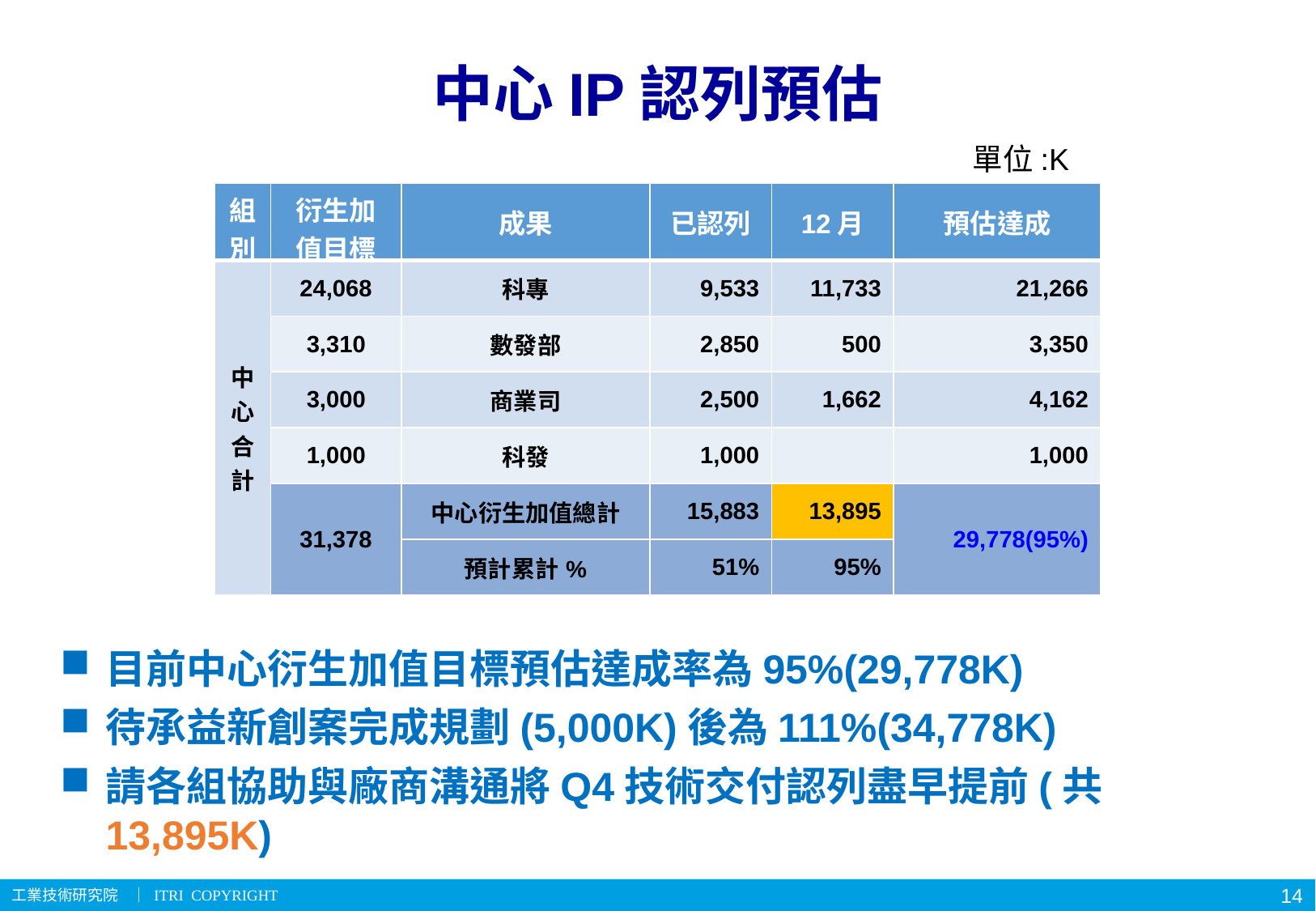

# 中心IP認列預估
單位:K
| 組別 | 衍生加值目標 | 成果 | 已認列 | 12月 | 預估達成 |
| --- | --- | --- | --- | --- | --- |
| 中心合計 | 24,068 | 科專 | 9,533 | 11,733 | 21,266 |
|  | 3,310 | 數發部 | 2,850 | 500 | 3,350 |
|  | 3,000 | 商業司 | 2,500 | 1,662 | 4,162 |
|  | 1,000 | 科發 | 1,000 |  | 1,000 |
|  | 31,378 | 中心衍生加值總計 | 15,883 | 13,895 | 29,778(95%) |
|  |  | 預計累計% | 51% | 95% |  |
目前中心衍生加值目標預估達成率為95%(29,778K)
待承益新創案完成規劃(5,000K)後為111%(34,778K)
請各組協助與廠商溝通將Q4技術交付認列盡早提前(共13,895K)